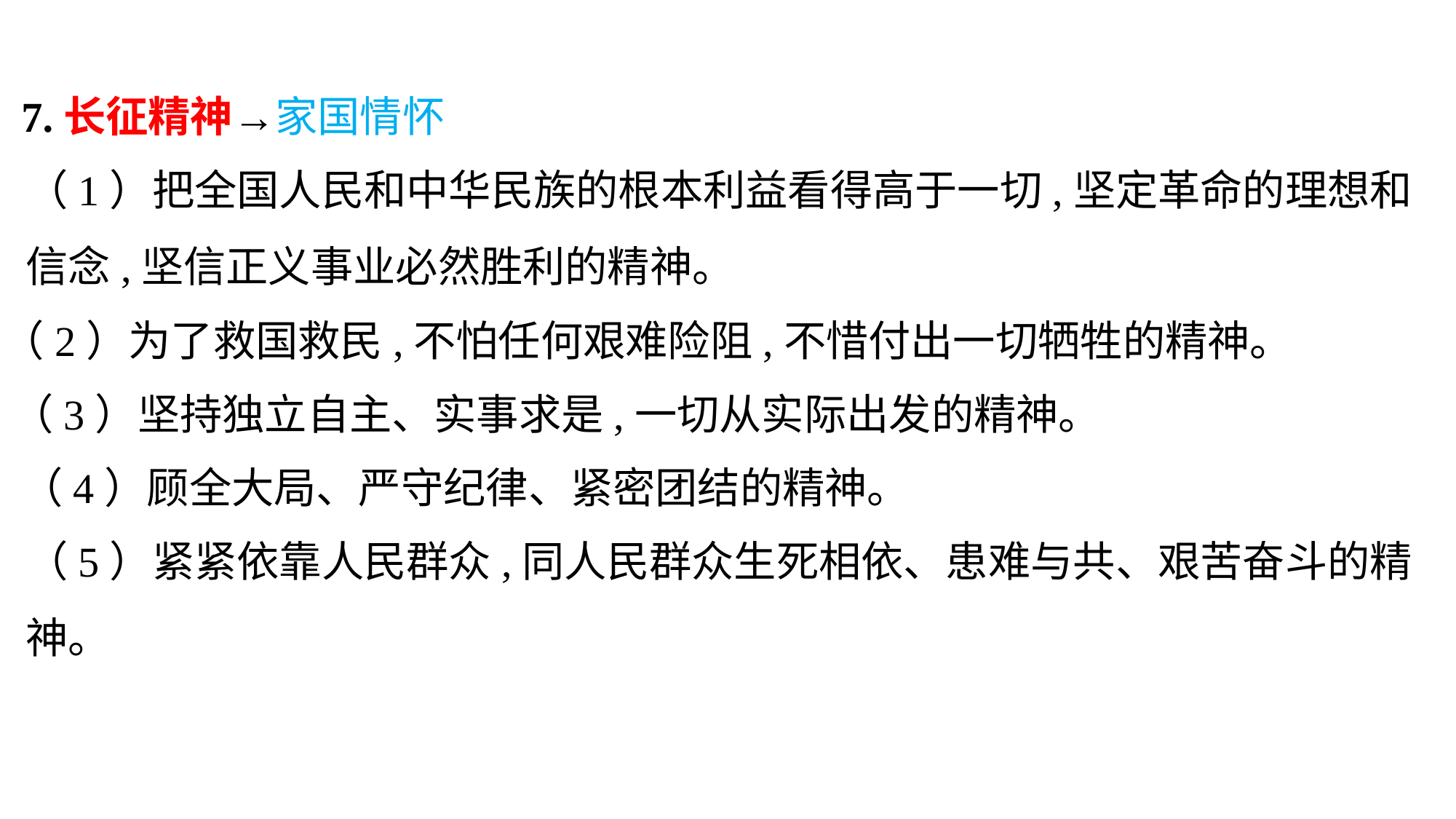

7.长征精神→家国情怀
（1）把全国人民和中华民族的根本利益看得高于一切,坚定革命的理想和信念,坚信正义事业必然胜利的精神。
（2）为了救国救民,不怕任何艰难险阻,不惜付出一切牺牲的精神。
（3）坚持独立自主、实事求是,一切从实际出发的精神。
（4）顾全大局、严守纪律、紧密团结的精神。
（5）紧紧依靠人民群众,同人民群众生死相依、患难与共、艰苦奋斗的精神。